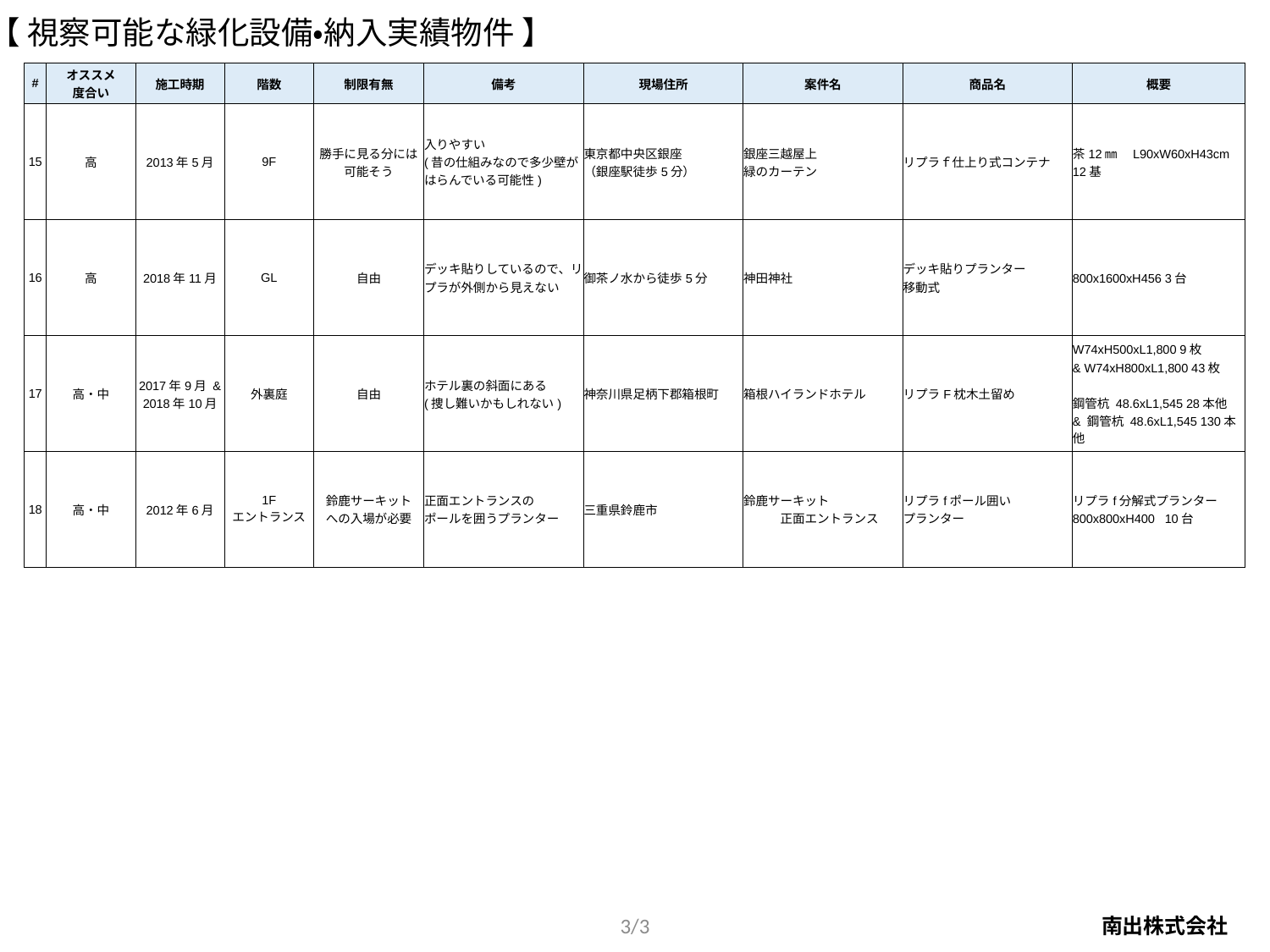

【 視察可能な緑化設備・納入実績物件 】
| # | オススメ 度合い | 施工時期 | 階数 | 制限有無 | 備考 | 現場住所 | 案件名 | 商品名 | 概要 |
| --- | --- | --- | --- | --- | --- | --- | --- | --- | --- |
| 15 | 高 | 2013年5月 | 9F | 勝手に見る分には可能そう | 入りやすい (昔の仕組みなので多少壁がはらんでいる可能性) | 東京都中央区銀座 （銀座駅徒歩5分） | 銀座三越屋上 緑のカーテン | リプラｆ仕上り式コンテナ | 茶12㎜　L90xW60xH43cm 12基 |
| 16 | 高 | 2018年11月 | GL | 自由 | デッキ貼りしているので、リプラが外側から見えない | 御茶ノ水から徒歩5分 | 神田神社 | デッキ貼りプランター 移動式 | 800x1600xH456 3台 |
| 17 | 高・中 | 2017年9月 & 2018年10月 | 外裏庭 | 自由 | ホテル裏の斜面にある (捜し難いかもしれない) | 神奈川県足柄下郡箱根町 | 箱根ハイランドホテル | リプラF枕木土留め | W74xH500xL1,800 9枚 & W74xH800xL1,800 43枚 　　　　　　　　　　 鋼管杭 48.6xL1,545 28本他 & 鋼管杭 48.6xL1,545 130本他 |
| 18 | 高・中 | 2012年6月 | 1F エントランス | 鈴鹿サーキット への入場が必要 | 正面エントランスの　　ポールを囲うプランター | 三重県鈴鹿市 | 鈴鹿サーキット　　　　　　　　正面エントランス | リプラfポール囲い プランター | リプラf分解式プランター　　800x800xH400 10台 |
3/3
南出株式会社